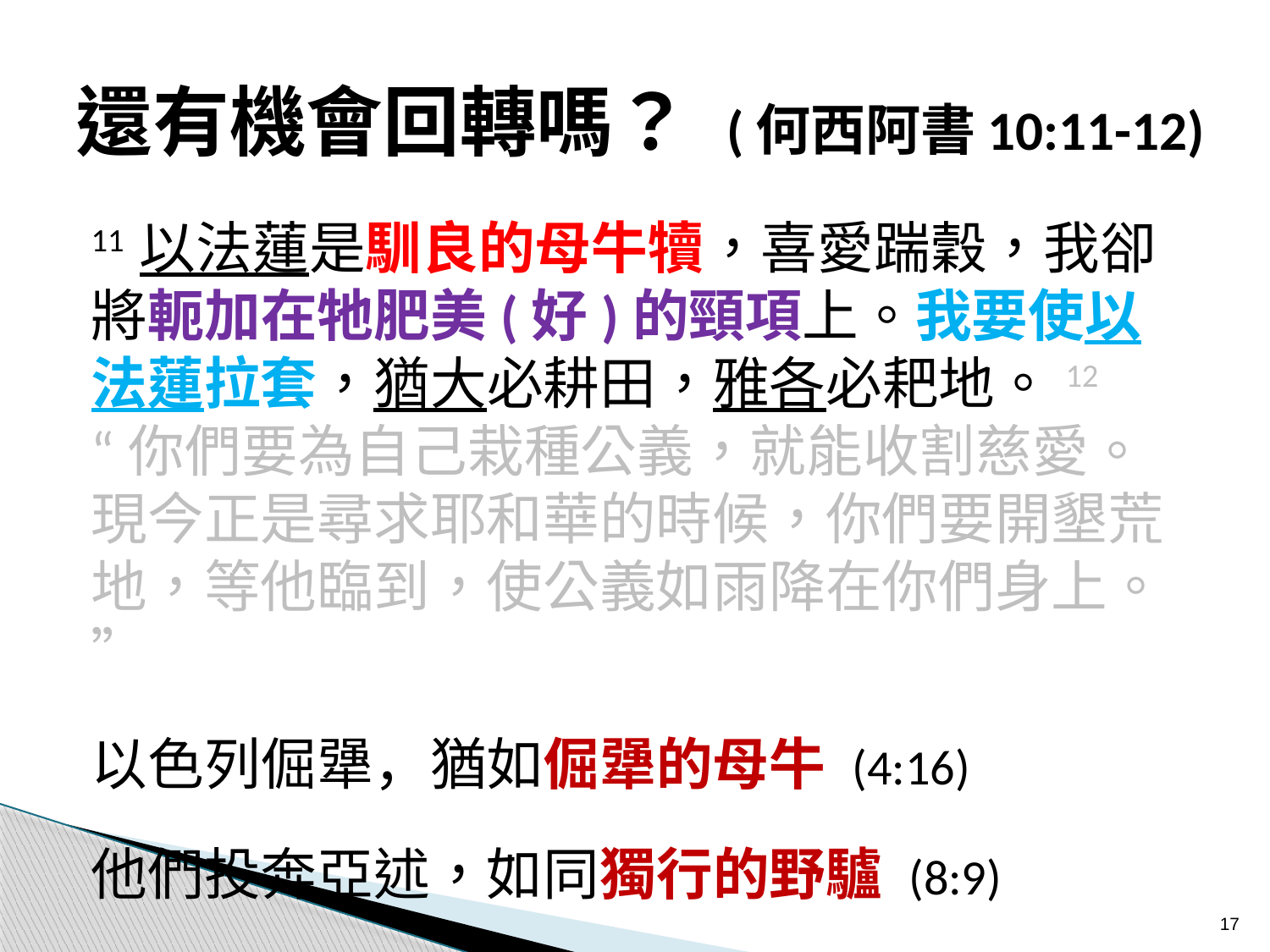

# 還有機會回轉嗎？ (何西阿書10:11-12)
11 以法蓮是馴良的母牛犢，喜愛踹穀，我卻將軛加在牠肥美(好)的頸項上。我要使以法蓮拉套，猶大必耕田，雅各必耙地。12 “你們要為自己栽種公義，就能收割慈愛。現今正是尋求耶和華的時候，你們要開墾荒地，等他臨到，使公義如雨降在你們身上。”
以色列倔犟，猶如倔犟的母牛 (4:16)
他們投奔亞述，如同獨行的野驢 (8:9)

17